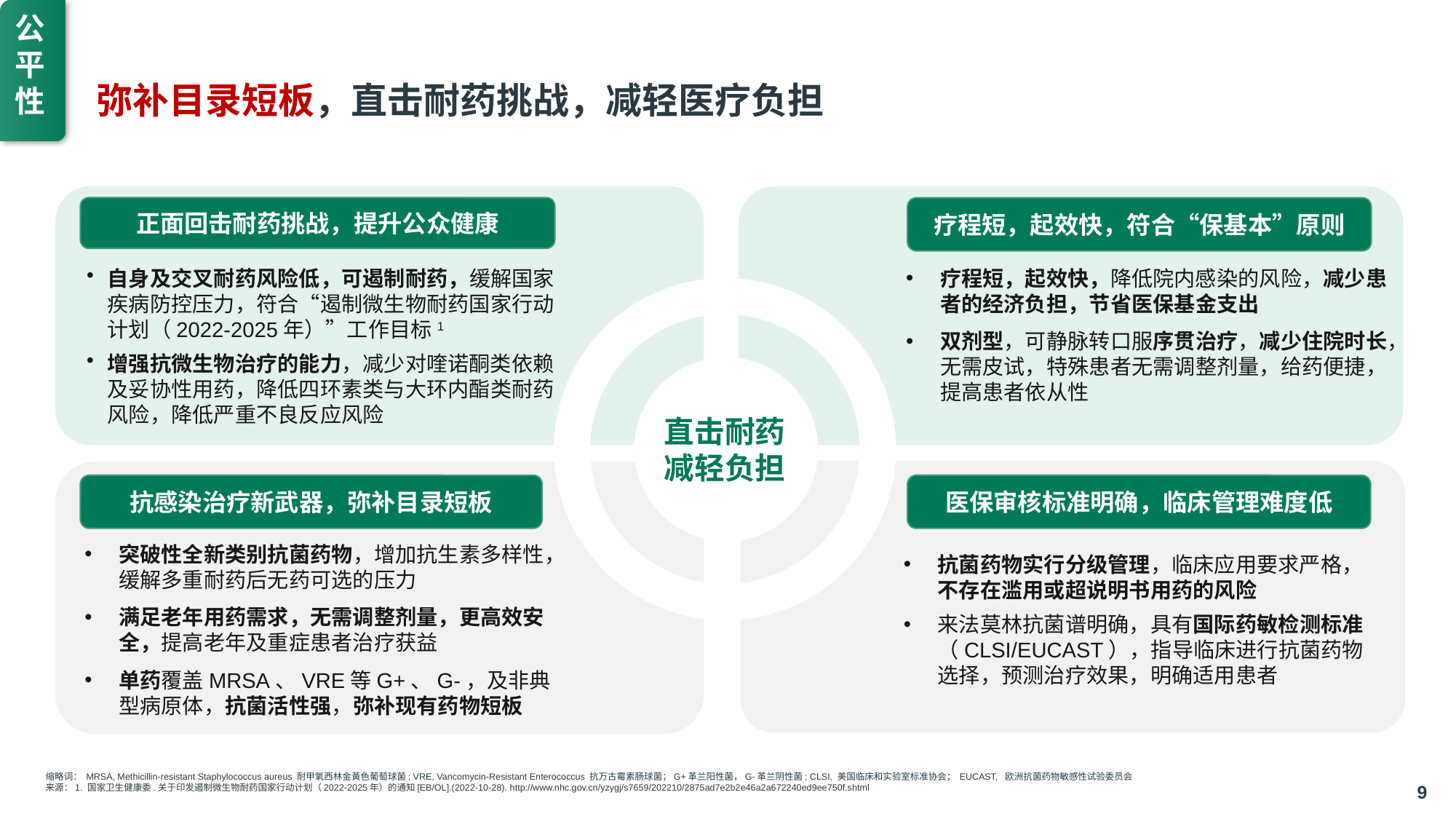

公平性
# 弥补目录短板，直击耐药挑战，减轻医疗负担

正面回击耐药挑战，提升公众健康
疗程短，起效快，符合“保基本”原则
自身及交叉耐药风险低，可遏制耐药，缓解国家疾病防控压力，符合“遏制微生物耐药国家行动计划（2022-2025年）”工作目标1
增强抗微生物治疗的能力，减少对喹诺酮类依赖及妥协性用药，降低四环素类与大环内酯类耐药风险，降低严重不良反应风险
疗程短，起效快，降低院内感染的风险，减少患者的经济负担，节省医保基金支出
双剂型，可静脉转口服序贯治疗，减少住院时长，无需皮试，特殊患者无需调整剂量，给药便捷，提高患者依从性

直击耐药
减轻负担

抗感染治疗新武器，弥补目录短板
医保审核标准明确，临床管理难度低
突破性全新类别抗菌药物，增加抗生素多样性，缓解多重耐药后无药可选的压力
满足老年用药需求，无需调整剂量，更高效安全，提高老年及重症患者治疗获益
单药覆盖MRSA、VRE等G+、G-，及非典型病原体，抗菌活性强，弥补现有药物短板
抗菌药物实行分级管理，临床应用要求严格，不存在滥用或超说明书用药的风险
来法莫林抗菌谱明确，具有国际药敏检测标准（CLSI/EUCAST），指导临床进行抗菌药物选择，预测治疗效果，明确适用患者
缩略词： MRSA, Methicillin-resistant Staphylococcus aureus 耐甲氧西林金黃色葡萄球菌; VRE, Vancomycin-Resistant Enterococcus 抗万古霉素肠球菌；G+革兰阳性菌，G-革兰阴性菌; CLSI, 美国临床和实验室标准协会； EUCAST,  欧洲抗菌药物敏感性试验委员会
来源：1. 国家卫生健康委.关于印发遏制微生物耐药国家行动计划（2022-2025年）的通知[EB/OL].(2022-10-28). http://www.nhc.gov.cn/yzygj/s7659/202210/2875ad7e2b2e46a2a672240ed9ee750f.shtml
9